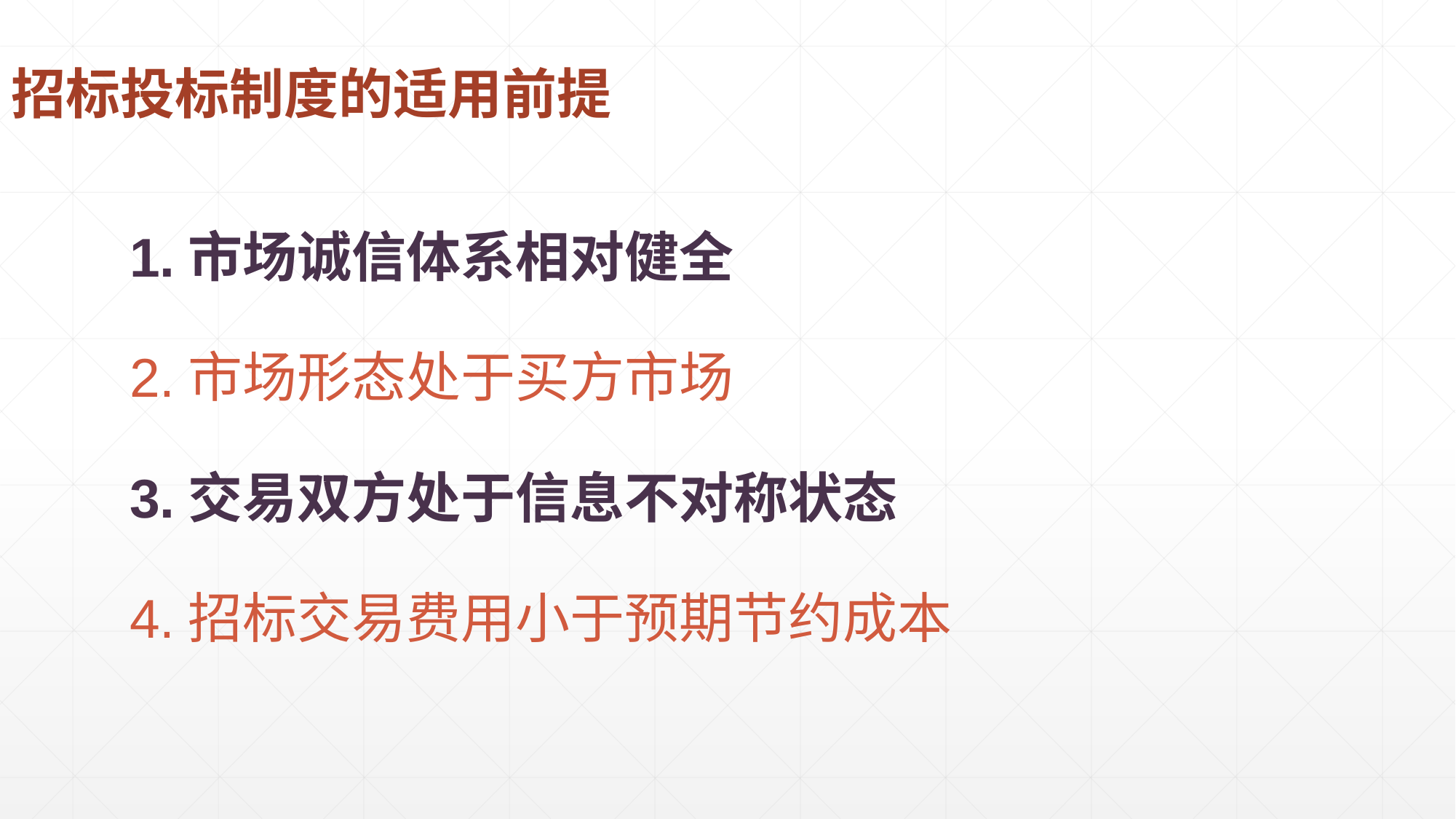

招标投标制度的适用前提
1.市场诚信体系相对健全

2.市场形态处于买方市场

3.交易双方处于信息不对称状态

4.招标交易费用小于预期节约成本